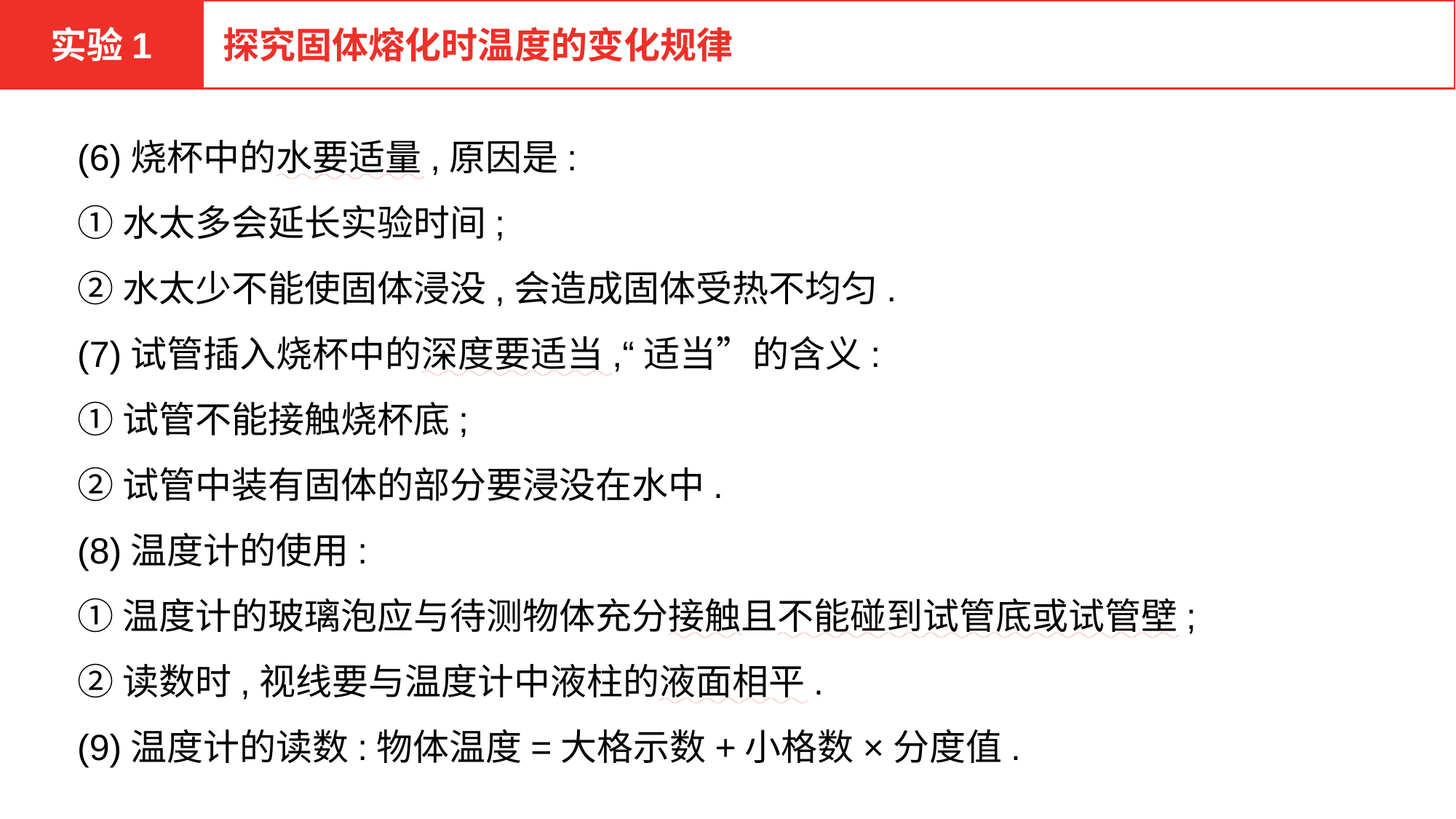

实验1
探究固体熔化时温度的变化规律
(6)烧杯中的水要适量,原因是:
①水太多会延长实验时间;
②水太少不能使固体浸没,会造成固体受热不均匀.
(7)试管插入烧杯中的深度要适当,“适当”的含义:
①试管不能接触烧杯底;
②试管中装有固体的部分要浸没在水中.
(8)温度计的使用:
①温度计的玻璃泡应与待测物体充分接触且不能碰到试管底或试管壁;
②读数时,视线要与温度计中液柱的液面相平.
(9)温度计的读数:物体温度=大格示数+小格数×分度值.